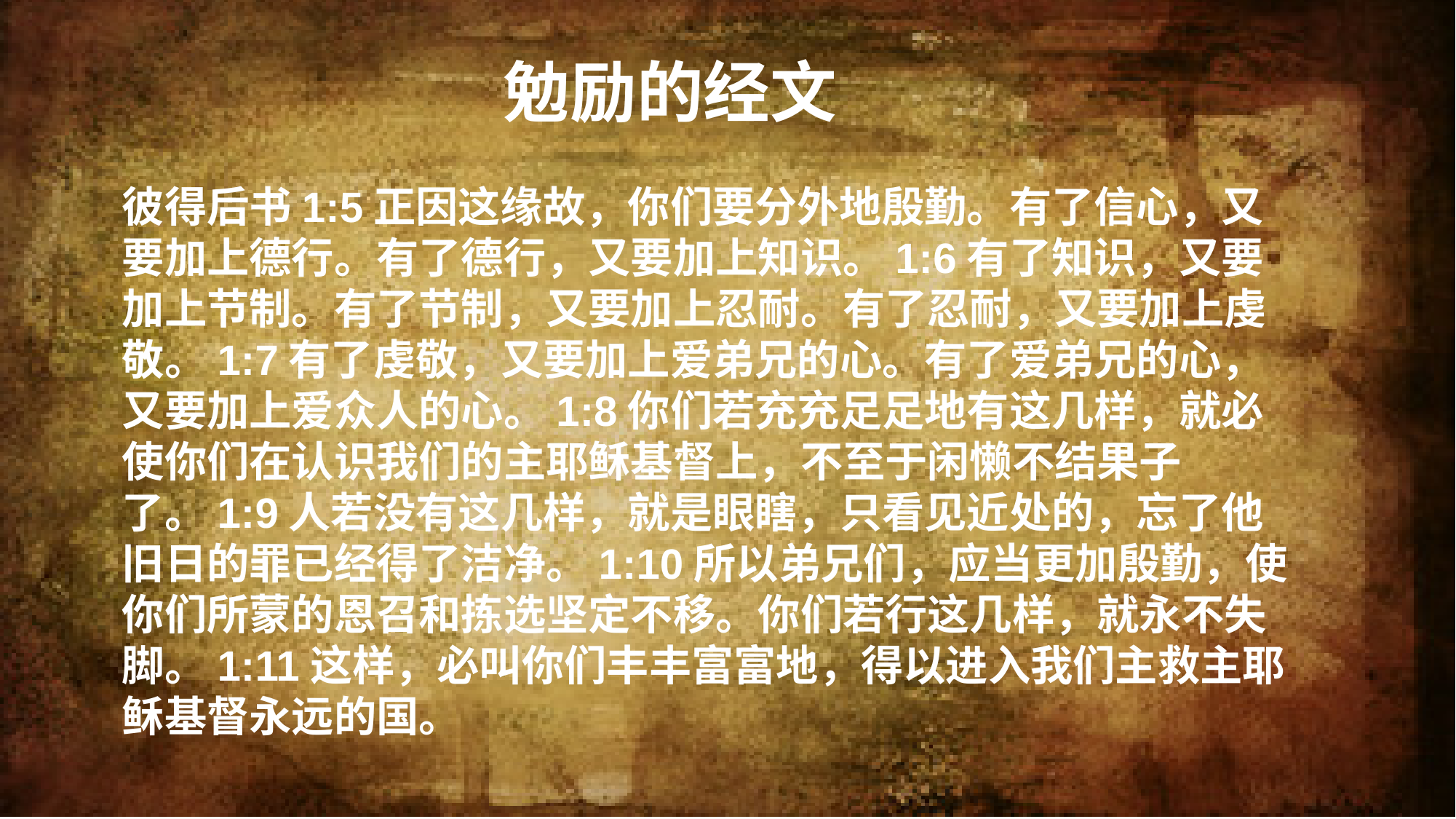

勉励的经文
彼得后书1:5正因这缘故，你们要分外地殷勤。有了信心，又要加上德行。有了德行，又要加上知识。1:6有了知识，又要加上节制。有了节制，又要加上忍耐。有了忍耐，又要加上虔敬。1:7有了虔敬，又要加上爱弟兄的心。有了爱弟兄的心，又要加上爱众人的心。1:8你们若充充足足地有这几样，就必使你们在认识我们的主耶稣基督上，不至于闲懒不结果子了。1:9人若没有这几样，就是眼瞎，只看见近处的，忘了他旧日的罪已经得了洁净。1:10所以弟兄们，应当更加殷勤，使你们所蒙的恩召和拣选坚定不移。你们若行这几样，就永不失脚。1:11这样，必叫你们丰丰富富地，得以进入我们主救主耶稣基督永远的国。